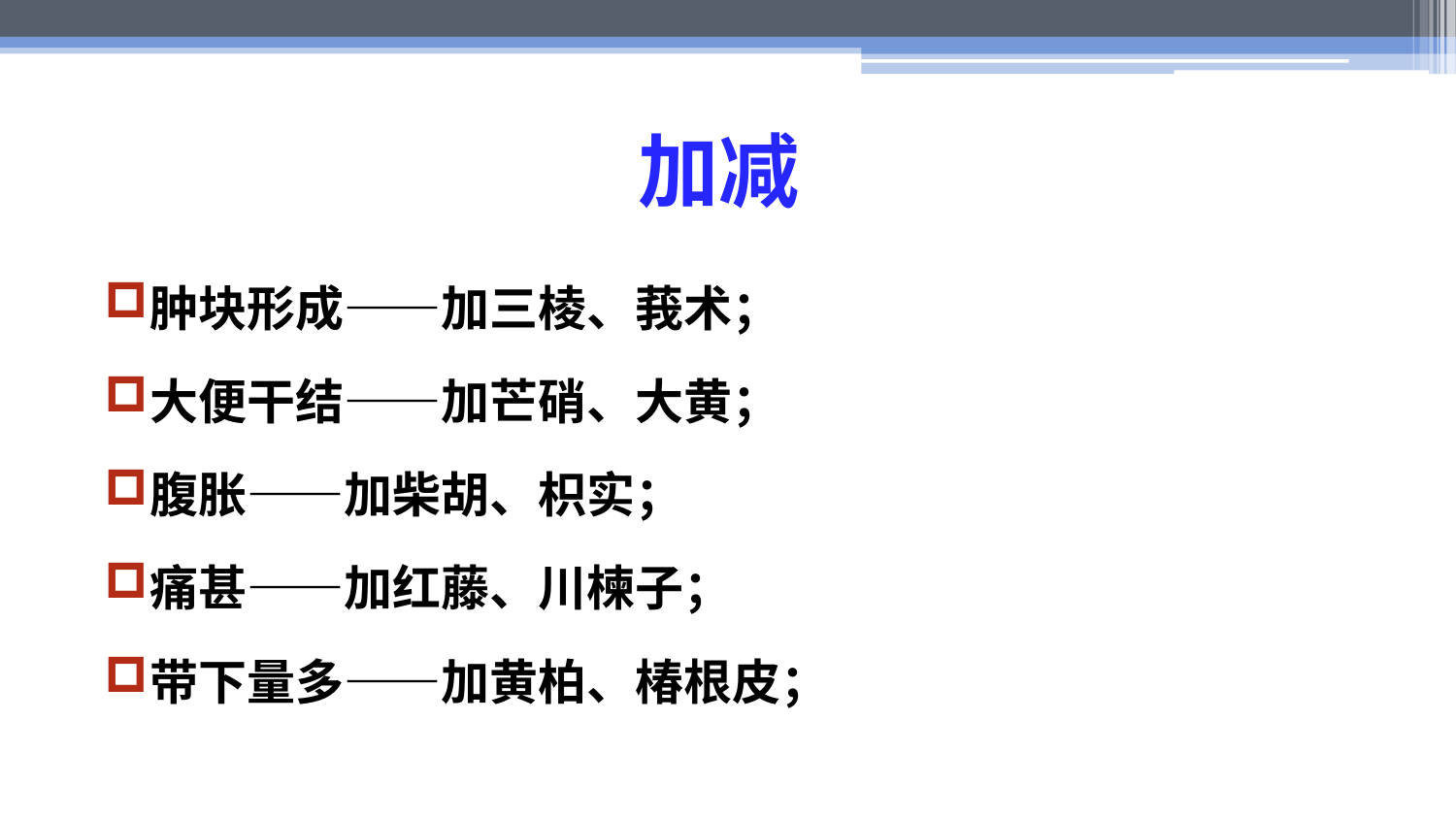

# 加减
肿块形成——加三棱、莪术；
大便干结——加芒硝、大黄；
腹胀——加柴胡、枳实；
痛甚——加红藤、川楝子；
带下量多——加黄柏、椿根皮；